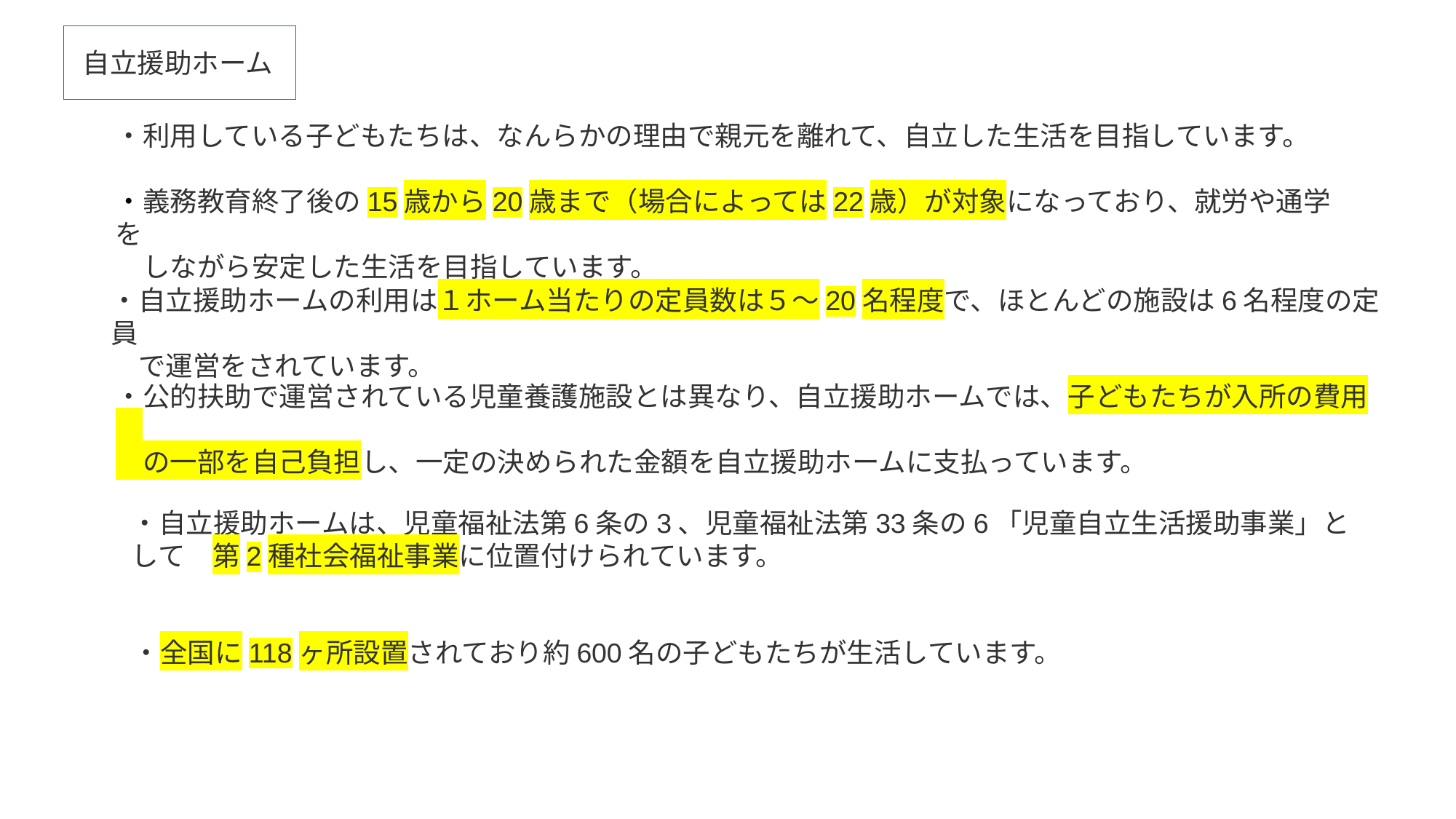

自立援助ホーム
・利用している子どもたちは、なんらかの理由で親元を離れて、自立した生活を目指しています。
・義務教育終了後の15歳から20歳まで（場合によっては22歳）が対象になっており、就労や通学を
　しながら安定した生活を目指しています。
・自立援助ホームの利用は１ホーム当たりの定員数は５～20名程度で、ほとんどの施設は6名程度の定員
　で運営をされています。
・公的扶助で運営されている児童養護施設とは異なり、自立援助ホームでは、子どもたちが入所の費用
　の一部を自己負担し、一定の決められた金額を自立援助ホームに支払っています。
・自立援助ホームは、児童福祉法第6条の3、児童福祉法第33条の6「児童自立生活援助事業」として　第2種社会福祉事業に位置付けられています。
・全国に118ヶ所設置されており約600名の子どもたちが生活しています。